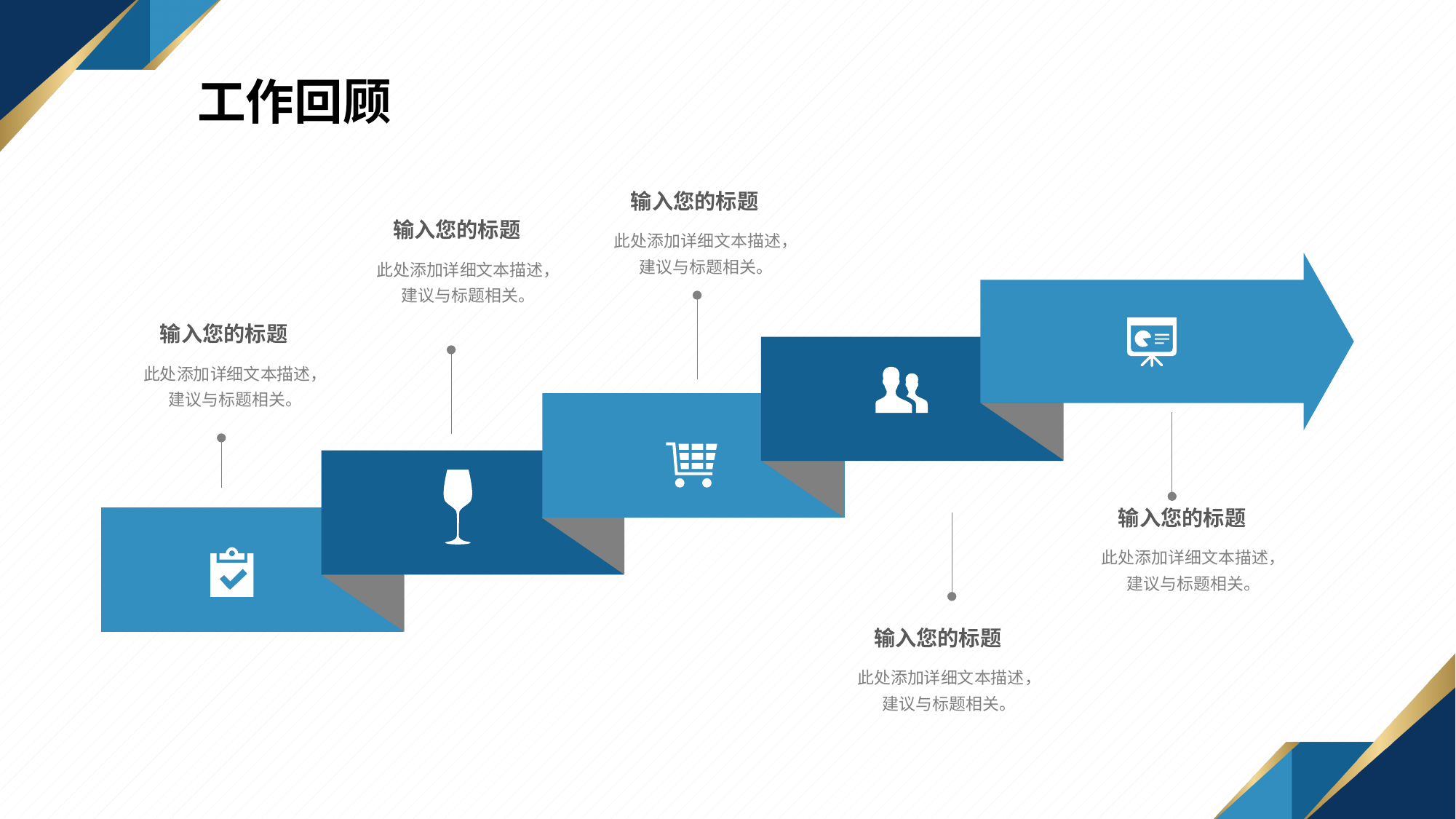

工作回顾
输入您的标题
此处添加详细文本描述，建议与标题相关。
输入您的标题
此处添加详细文本描述，建议与标题相关。

输入您的标题
此处添加详细文本描述，建议与标题相关。
输入您的标题
此处添加详细文本描述，建议与标题相关。
输入您的标题
此处添加详细文本描述，建议与标题相关。